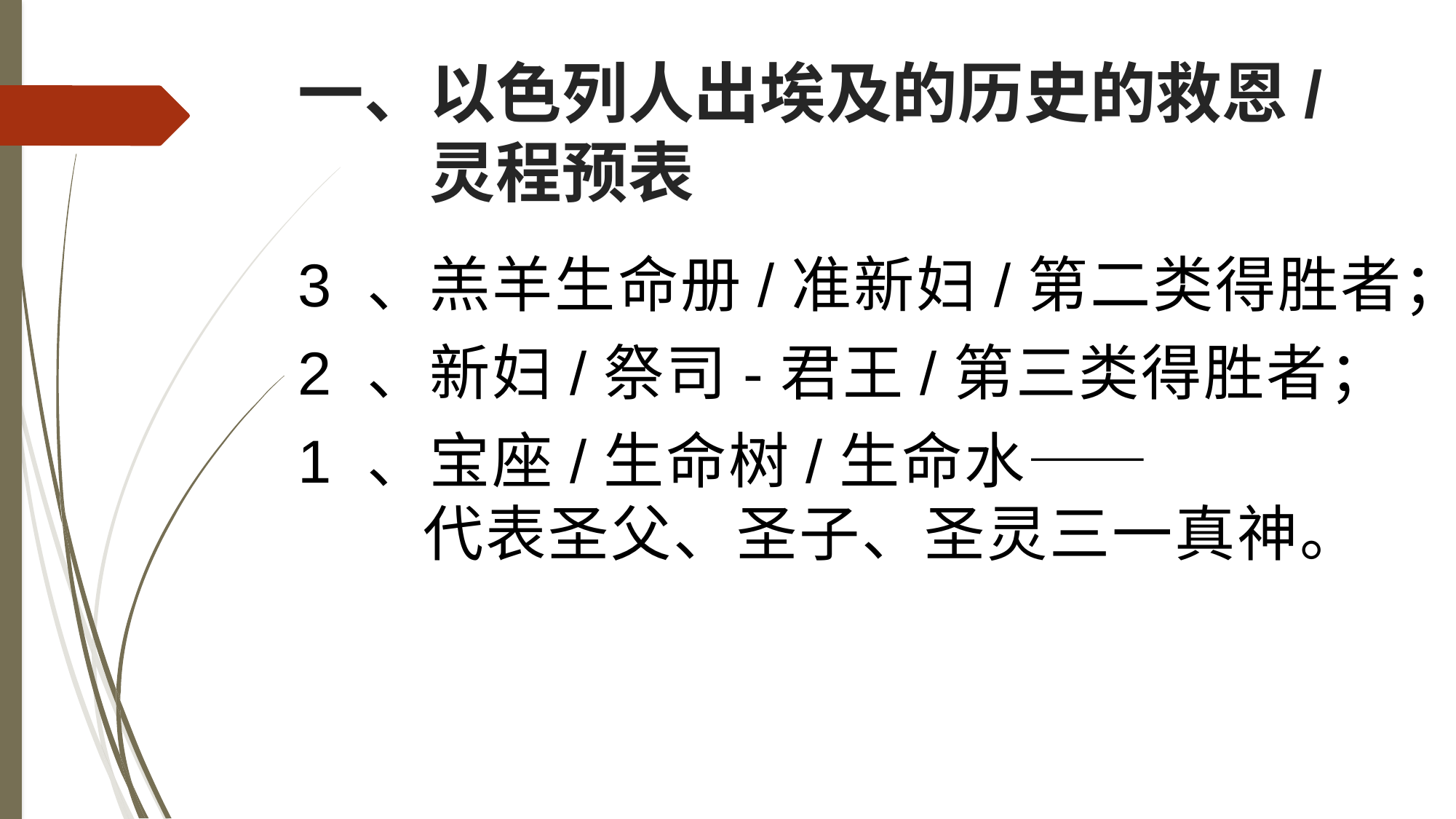

# 一、以色列人出埃及的历史的救恩/ 　　灵程预表
3 、羔羊生命册/准新妇/第二类得胜者；
2 、新妇/祭司-君王/第三类得胜者；
1 、宝座/生命树/生命水——
　　代表圣父、圣子、圣灵三一真神。